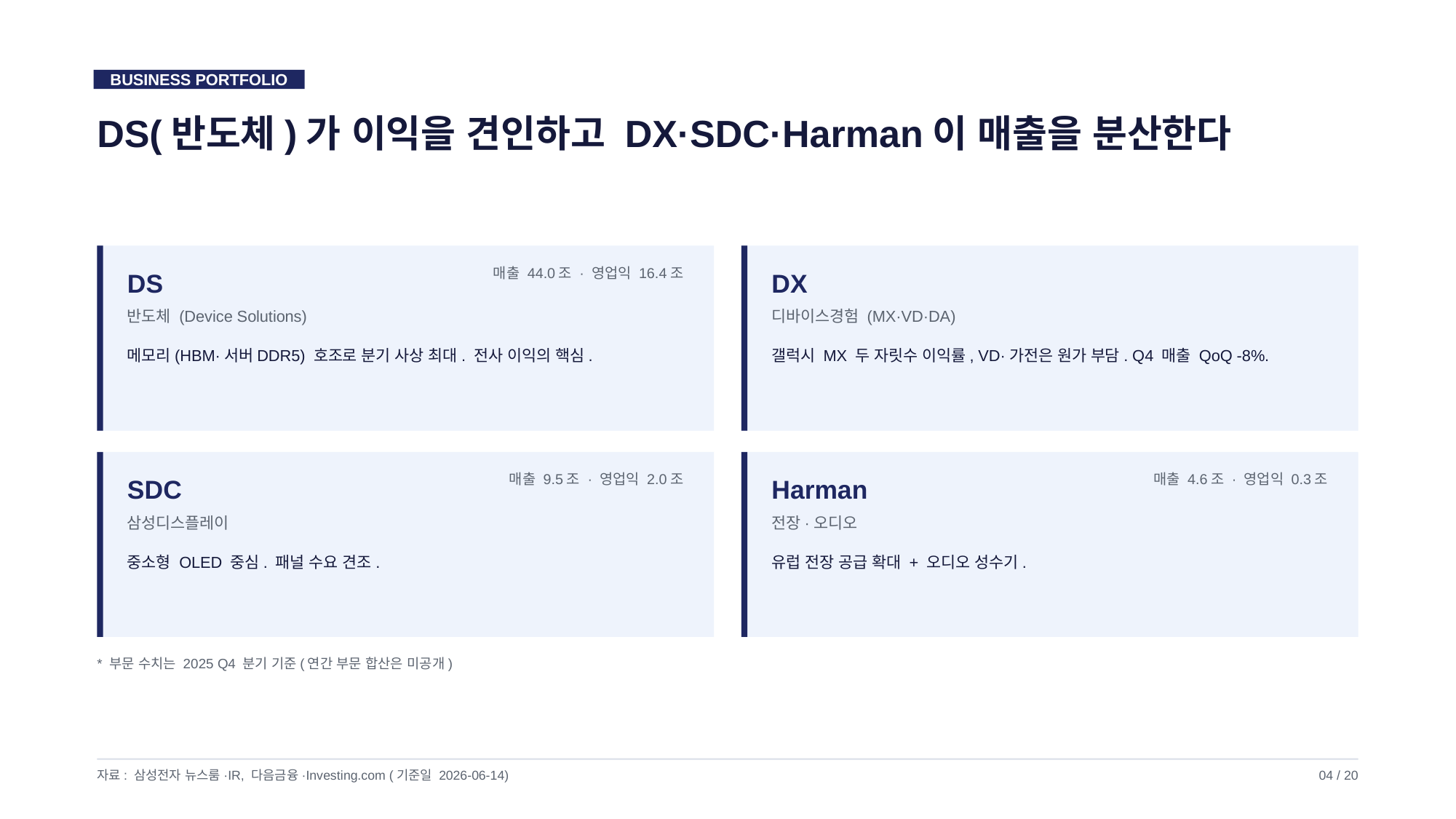

BUSINESS PORTFOLIO
DS(반도체)가 이익을 견인하고 DX·SDC·Harman이 매출을 분산한다

매출 44.0조 · 영업익 16.4조
DS
DX
반도체 (Device Solutions)
디바이스경험 (MX·VD·DA)
메모리(HBM·서버DDR5) 호조로 분기 사상 최대. 전사 이익의 핵심.
갤럭시 MX 두 자릿수 이익률, VD·가전은 원가 부담. Q4 매출 QoQ -8%.

매출 9.5조 · 영업익 2.0조
매출 4.6조 · 영업익 0.3조
SDC
Harman
삼성디스플레이
전장·오디오
중소형 OLED 중심. 패널 수요 견조.
유럽 전장 공급 확대 + 오디오 성수기.
* 부문 수치는 2025 Q4 분기 기준(연간 부문 합산은 미공개)

자료: 삼성전자 뉴스룸·IR, 다음금융·Investing.com (기준일 2026-06-14)
04 / 20